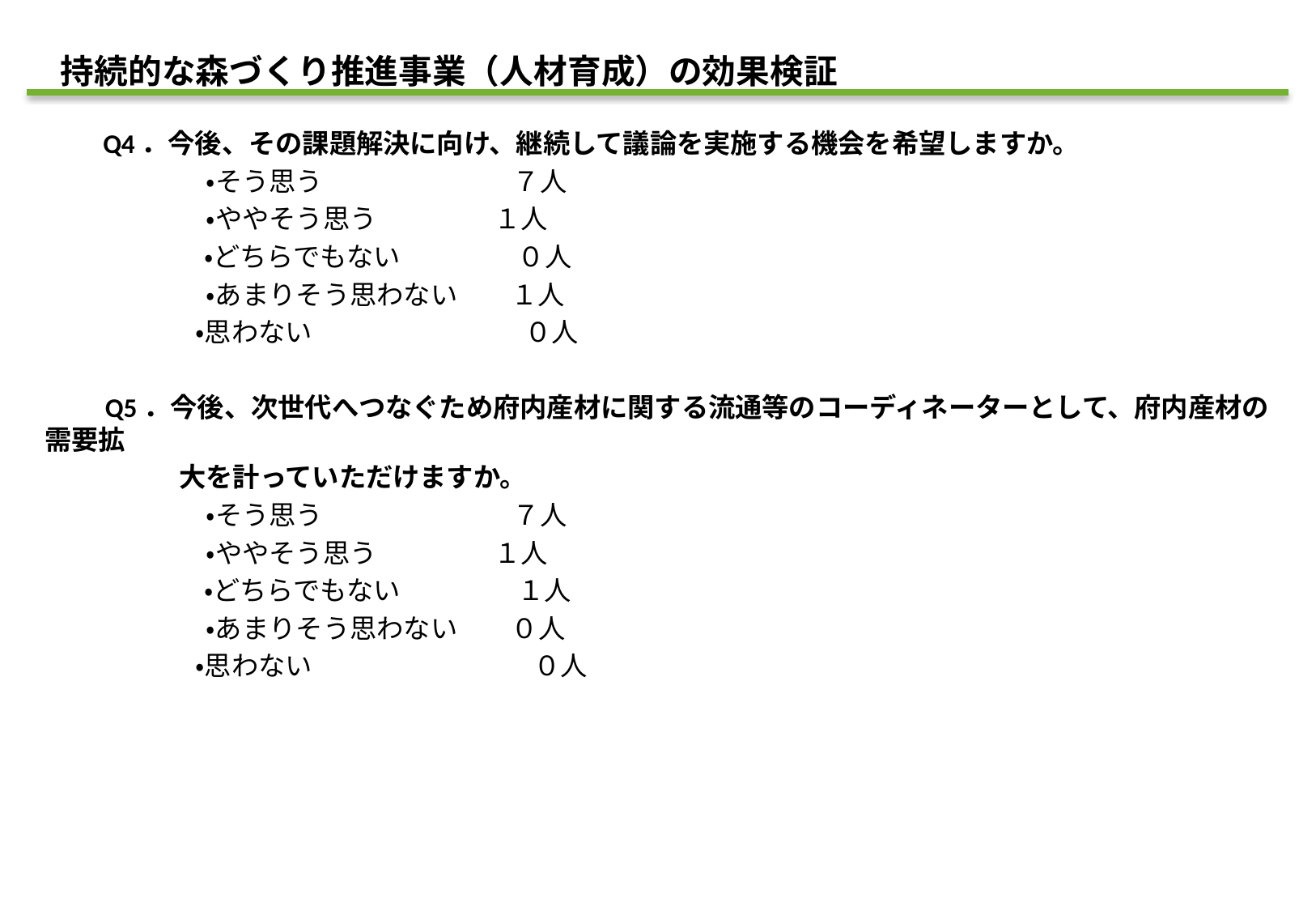

持続的な森づくり推進事業（人材育成）の効果検証
   　Q4．今後、その課題解決に向け、継続して議論を実施する機会を希望しますか。
　　　　　　・そう思う　　　                  ７人
　　　　　　・ややそう思う　               １人
   　　　　　・どちらでもない　　　      ０人
　　　　　　・あまりそう思わない　　１人
  　　　  　  ・思わない　　　　　　    　０人

　　Q5．今後、次世代へつなぐため府内産材に関する流通等のコーディネーターとして、府内産材の需要拡
　　　　　大を計っていただけますか。
　　　　　　・そう思う　　　                  ７人
　　　　　　・ややそう思う　               １人
   　　　　　・どちらでもない　　　      １人
　　　　　　・あまりそう思わない　　０人
  　　　  　  ・思わない　　　　　　　 　０人